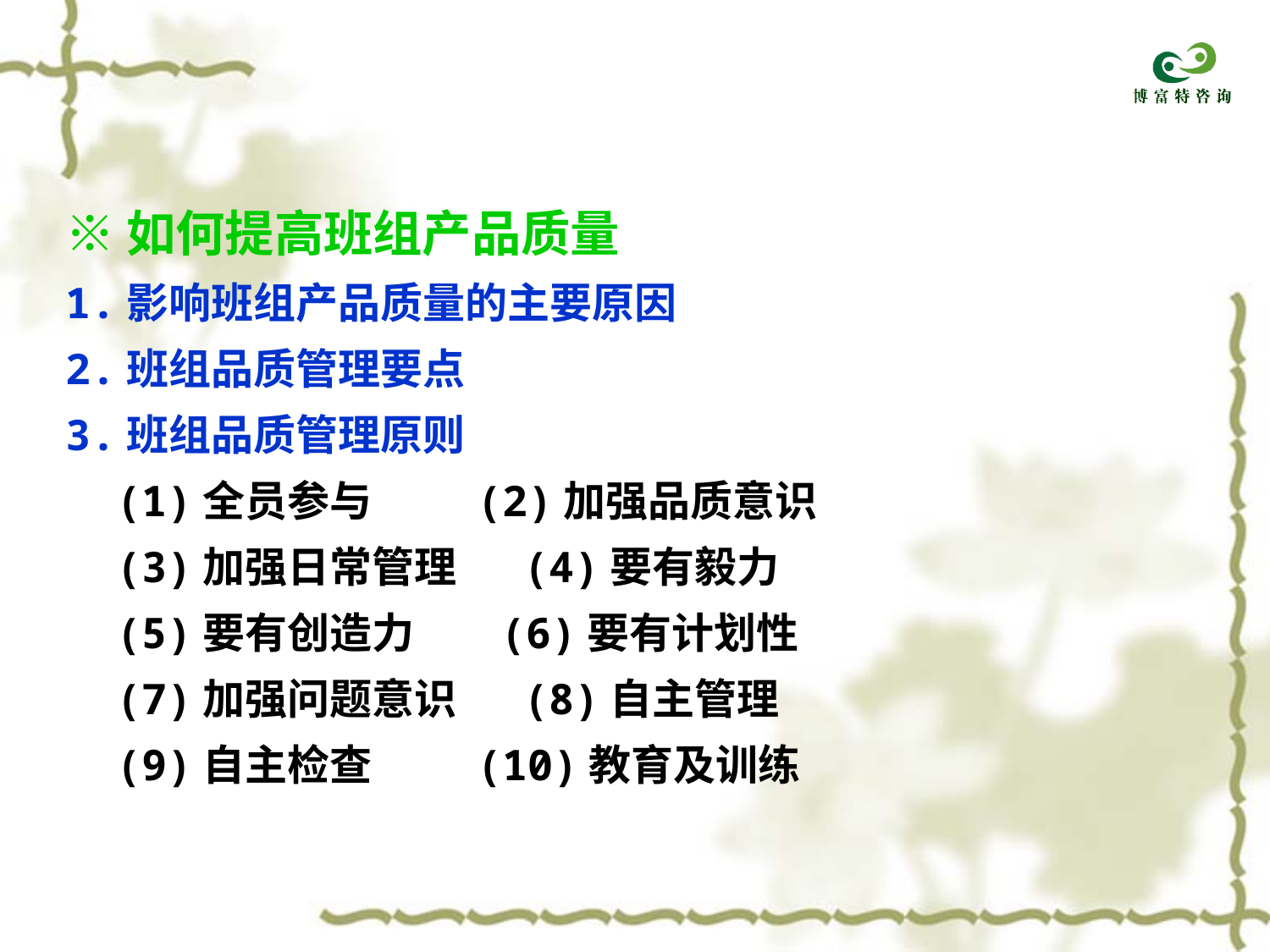

※如何提高班组产品质量
1.影响班组产品质量的主要原因
2.班组品质管理要点
3.班组品质管理原则
  (1)全员参与          (2)加强品质意识
  (3)加强日常管理      (4)要有毅力
  (5)要有创造力        (6)要有计划性
  (7)加强问题意识      (8)自主管理
  (9)自主检查          (10)教育及训练